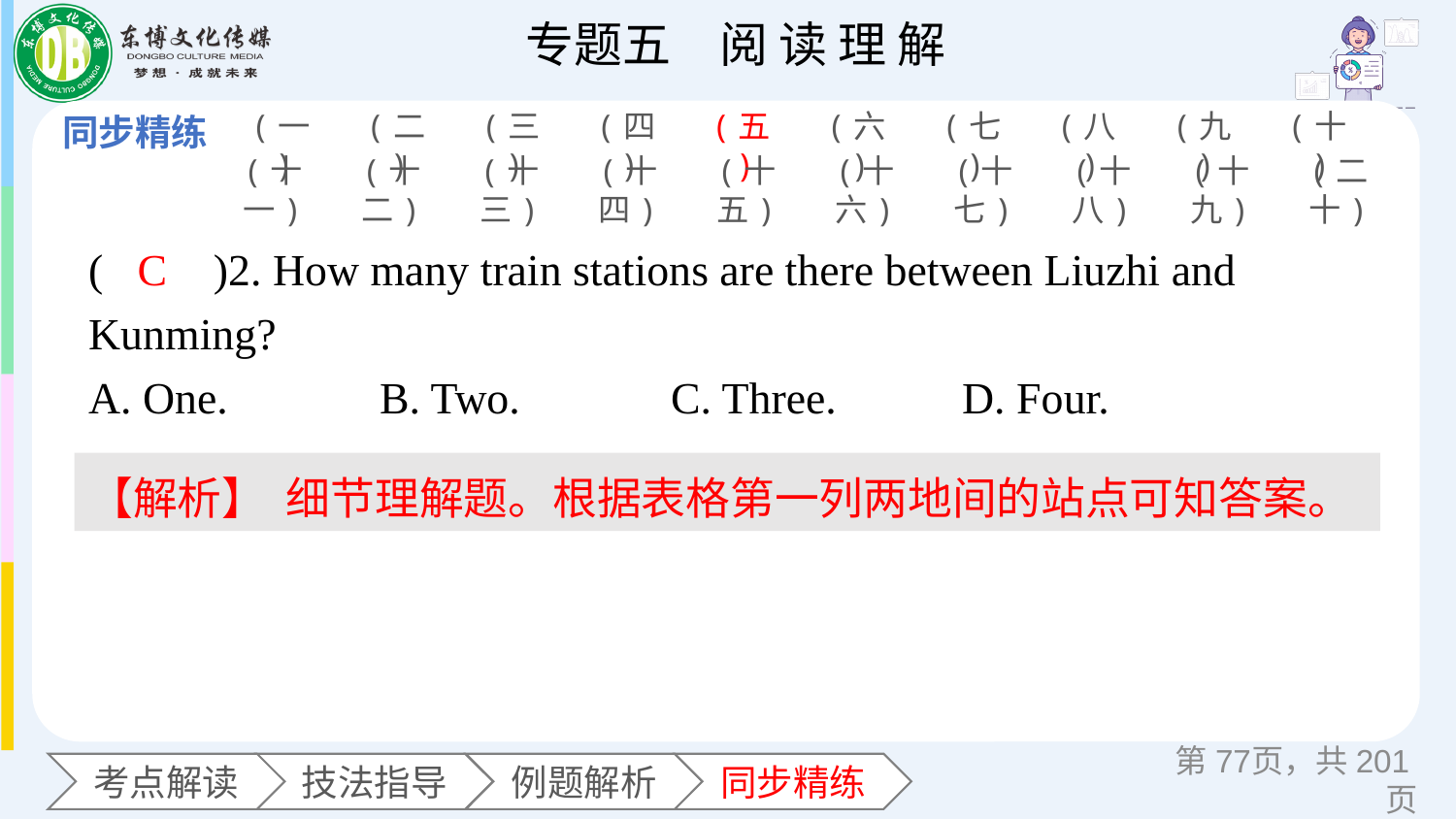

(一)
(二)
(三)
(四)
(五)
(六)
(七)
(八)
(九)
(十)
(十一)
(十二)
(十三)
(十四)
(十五)
(十六)
(十七)
(十八)
(十九)
(二十)
(　　)2. How many train stations are there between Liuzhi and Kunming?
A. One.    	B. Two.    	C. Three.    	D. Four.
C
【解析】  细节理解题。根据表格第一列两地间的站点可知答案。
第77页，共201页